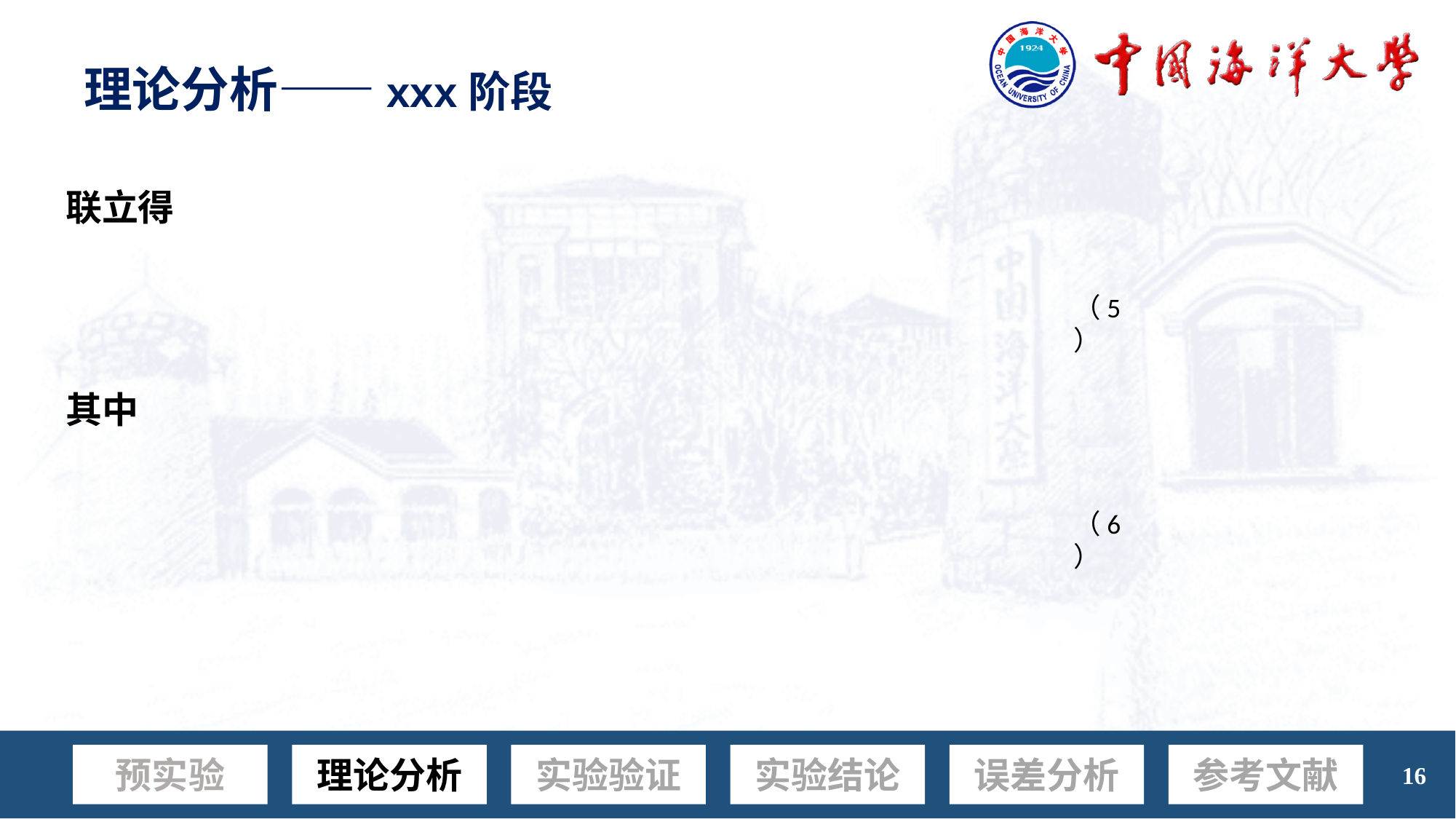

理论分析——xxx阶段
联立得

其中

（5）

（6）
实验结论
误差分析
参考文献
# 预实验
理论分析
实验验证
16